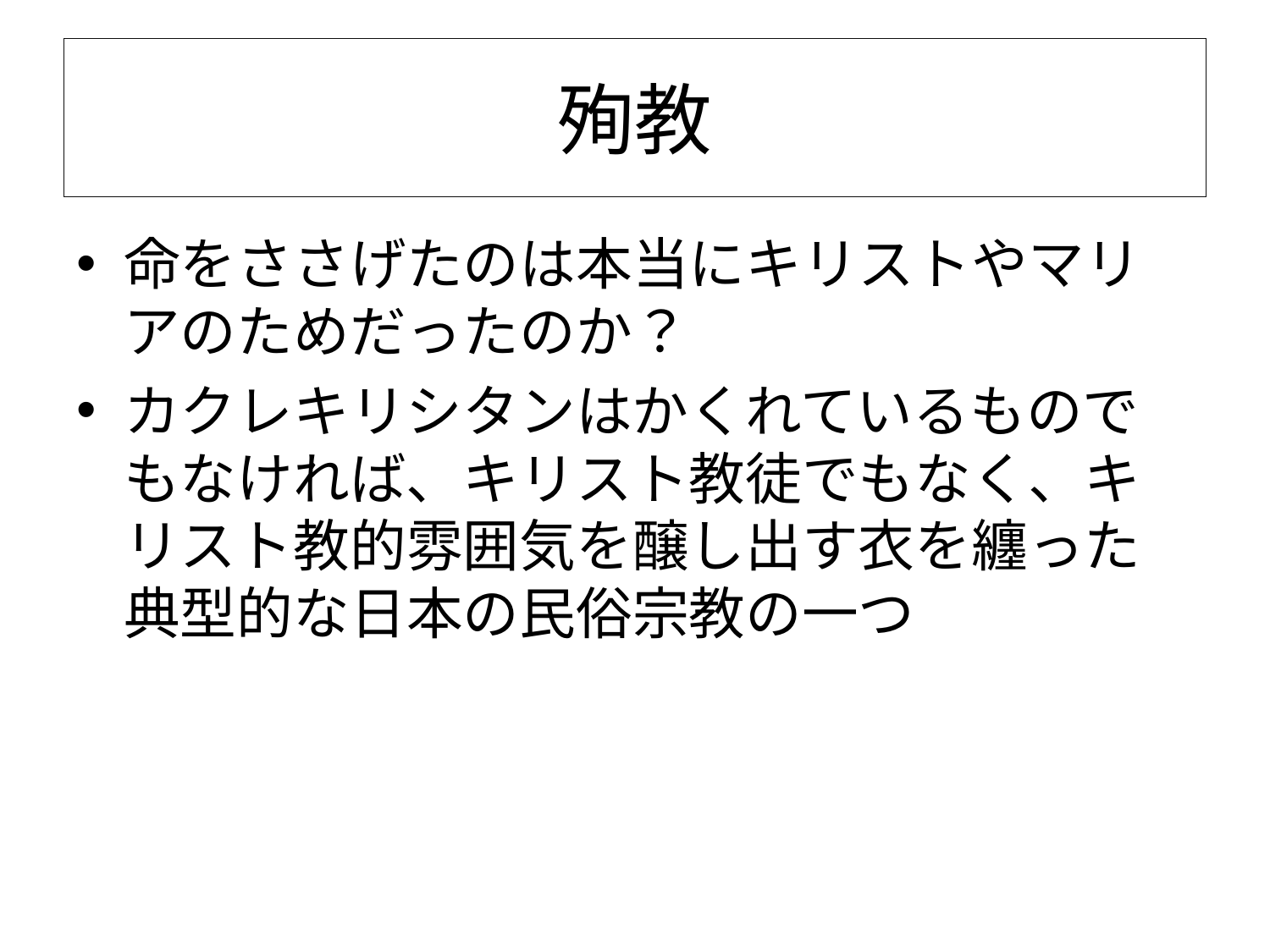

# 殉教
命をささげたのは本当にキリストやマリアのためだったのか？
カクレキリシタンはかくれているものでもなければ、キリスト教徒でもなく、キリスト教的雰囲気を醸し出す衣を纏った典型的な日本の民俗宗教の一つ